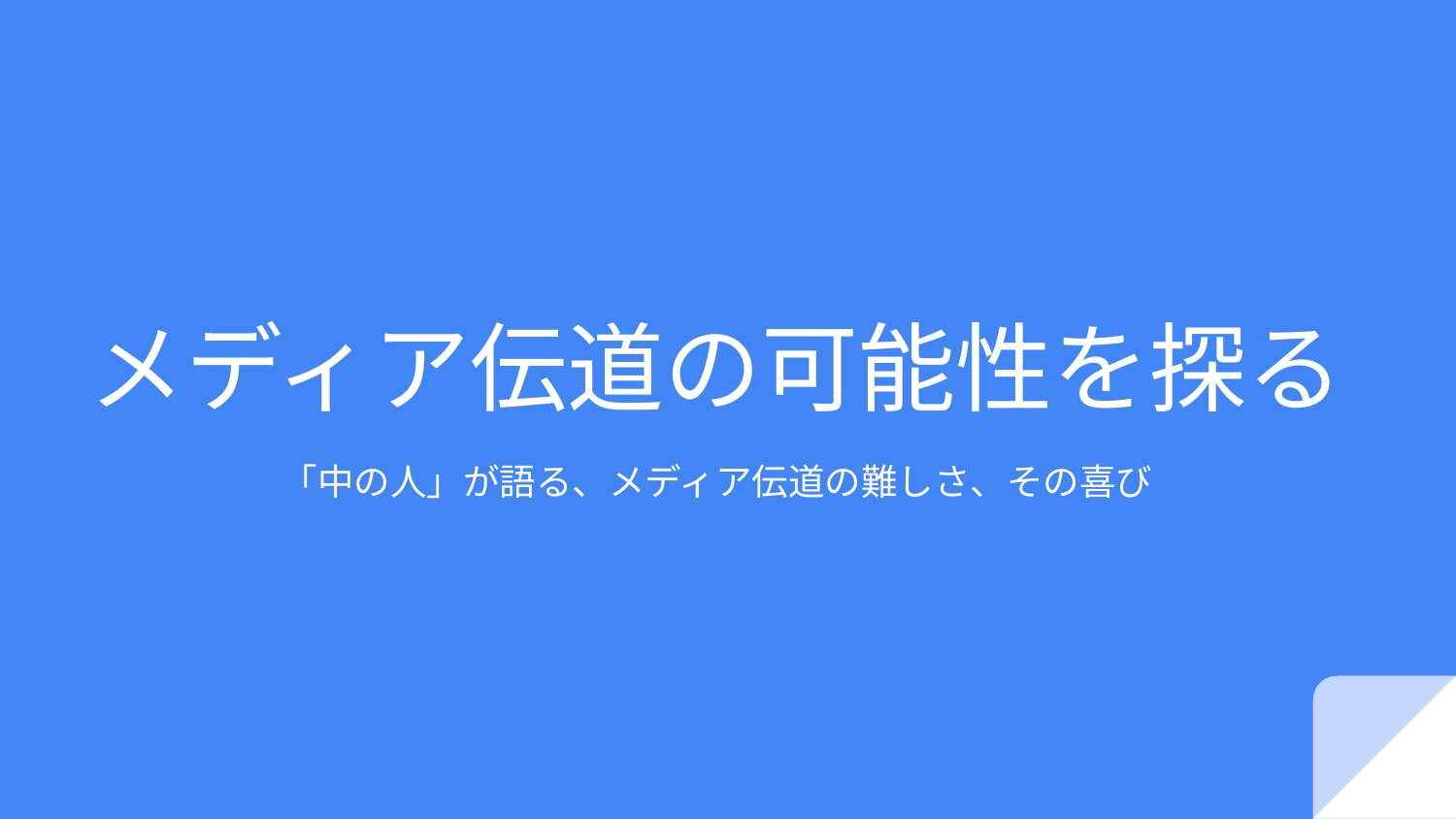

# メディア伝道の可能性を探る
「中の人」が語る、メディア伝道の難しさ、その喜び